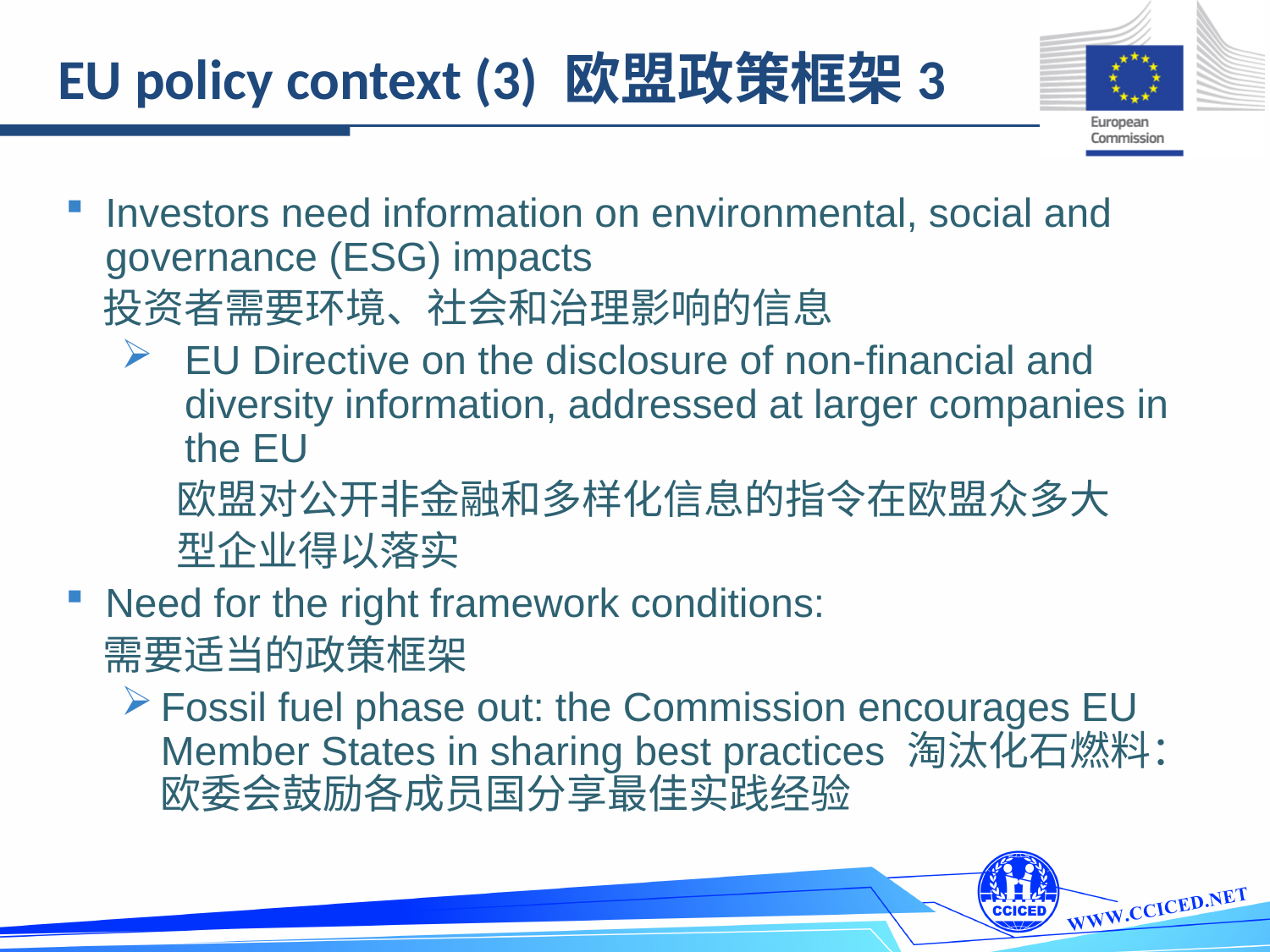

EU policy context (3) 欧盟政策框架3
Investors need information on environmental, social and governance (ESG) impacts
   投资者需要环境、社会和治理影响的信息
EU Directive on the disclosure of non-financial and diversity information, addressed at larger companies in the EU
     欧盟对公开非金融和多样化信息的指令在欧盟众多大
     型企业得以落实
Need for the right framework conditions:
   需要适当的政策框架
Fossil fuel phase out: the Commission encourages EU Member States in sharing best practices 淘汰化石燃料：欧委会鼓励各成员国分享最佳实践经验